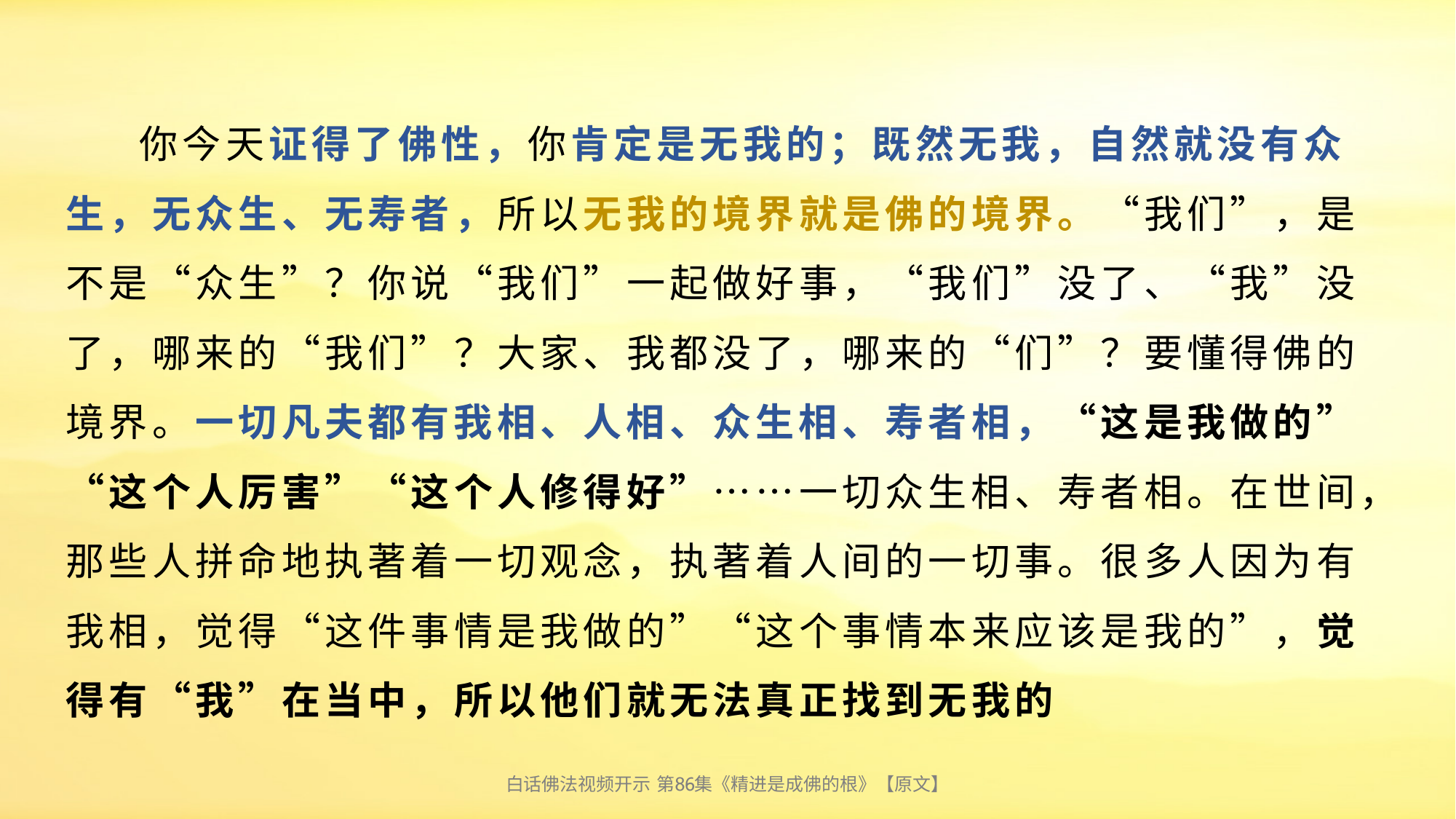

# 你今天证得了佛性，你肯定是无我的；既然无我，自然就没有众生，无众生、无寿者，所以无我的境界就是佛的境界。“我们”，是不是“众生”？你说“我们”一起做好事，“我们”没了、“我”没了，哪来的“我们”？大家、我都没了，哪来的“们”？要懂得佛的境界。一切凡夫都有我相、人相、众生相、寿者相，“这是我做的”“这个人厉害”“这个人修得好”……一切众生相、寿者相。在世间，那些人拼命地执著着一切观念，执著着人间的一切事。很多人因为有我相，觉得“这件事情是我做的”“这个事情本来应该是我的”，觉得有“我”在当中，所以他们就无法真正找到无我的
白话佛法视频开示 第86集《精进是成佛的根》【原文】